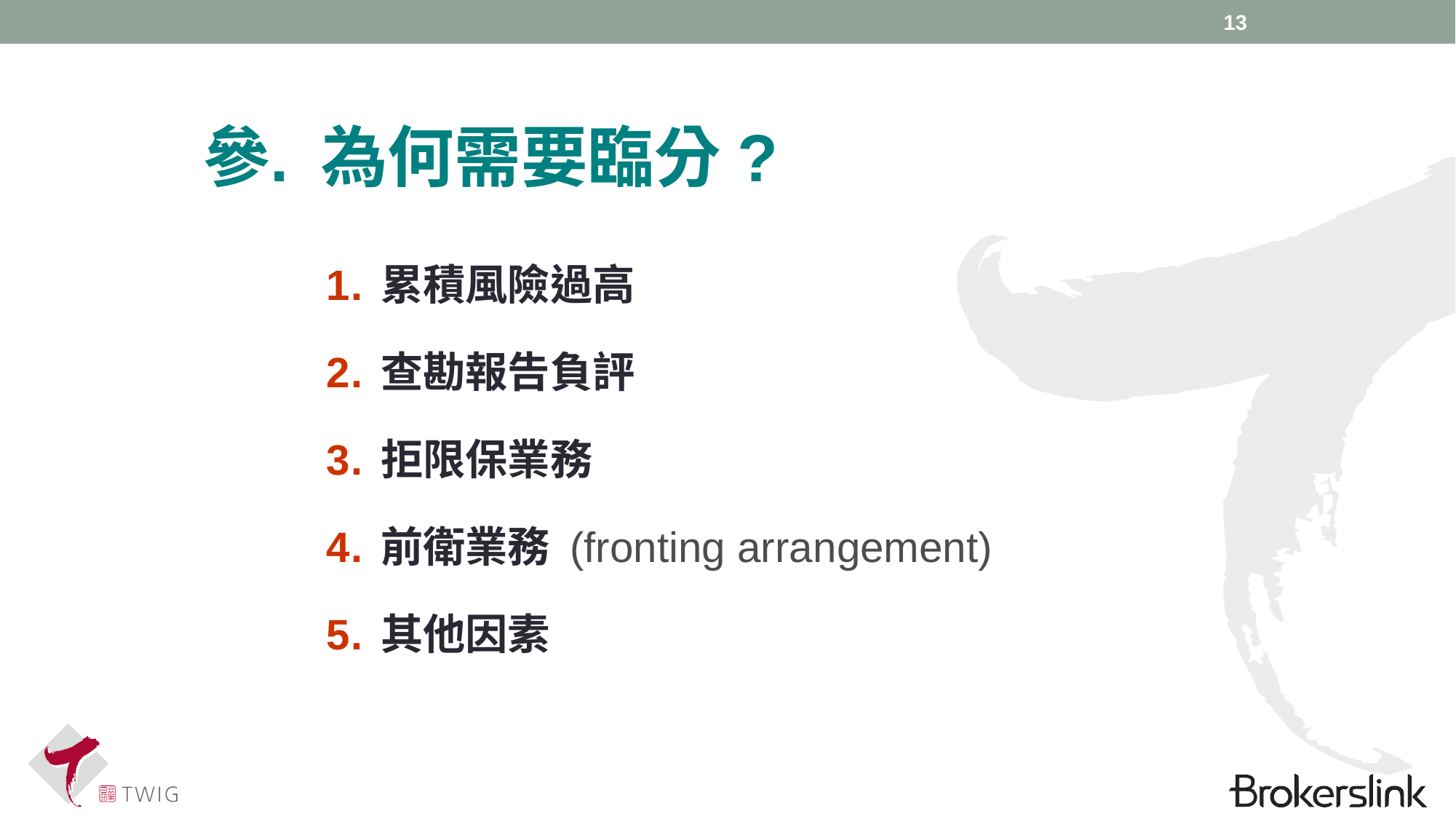

13
為何需要臨分?
累積風險過高
查勘報告負評
拒限保業務
前衛業務 (fronting arrangement)
其他因素